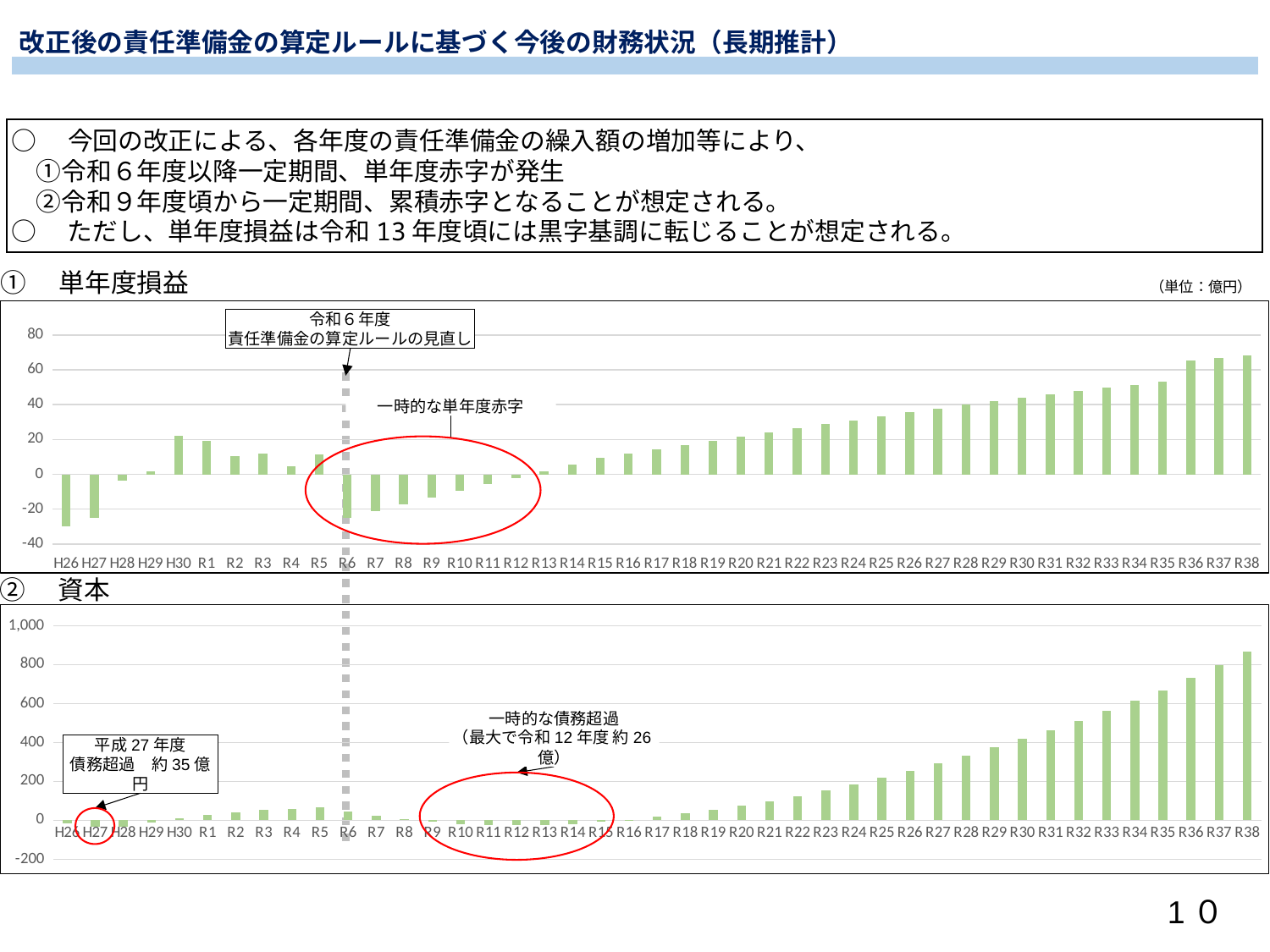

# 改正後の責任準備金の算定ルールに基づく今後の財務状況（長期推計）
○　今回の改正による、各年度の責任準備金の繰入額の増加等により、
　①令和６年度以降一定期間、単年度赤字が発生
　②令和９年度頃から一定期間、累積赤字となることが想定される。
○　ただし、単年度損益は令和13年度頃には黒字基調に転じることが想定される。
①　単年度損益
（単位：億円）

### Chart

| Category | 単年度損益 |
|---|---|
| H26 | -29.81 |
| H27 | -24.75 |
| H28 | -3.52 |
| H29 | 1.83 |
| H30 | 22.16 |
| R1 | 19.22 |
| R2 | 10.56 |
| R3 | 12.01 |
| R4 | 4.8 |
| R5 | 11.22902219 |
| R6 | -24.8176379970427 |
| R7 | -21.0673761297067 |
| R8 | -17.2592938011652 |
| R9 | -13.4472294888806 |
| R10 | -9.57381962274994 |
| R11 | -5.74991183781749 |
| R12 | -1.94334789659799 |
| R13 | 1.85718661790022 |
| R14 | 5.65622104810005 |
| R15 | 9.46011199146436 |
| R16 | 11.9077270167191 |
| R17 | 14.3359425537444 |
| R18 | 16.7600928630919 |
| R19 | 19.1700633510531 |
| R20 | 21.5628925198307 |
| R21 | 23.9497456130812 |
| R22 | 26.3270778113436 |
| R23 | 28.6868838205635 |
| R24 | 31.0238287956439 |
| R25 | 33.3322161987237 |
| R26 | 35.6029720206472 |
| R27 | 37.8247511985082 |
| R28 | 39.9903976271959 |
| R29 | 42.0915065049506 |
| R30 | 44.1223134919839 |
| R31 | 46.0786510978194 |
| R32 | 47.9529904951249 |
| R33 | 49.7402823534823 |
| R34 | 51.4354115697644 |
| R35 | 53.0367578675041 |
| R36 | 65.4307553515448 |
| R37 | 66.8343163132769 |
| R38 | 68.1151521579618 |
令和６年度
責任準備金の算定ルールの見直し
一時的な単年度赤字

②　資本

### Chart

| Category | 不足金補てん積立金 |
|---|---|
| H26 | -15.14 |
| H27 | -34.89 |
| H28 | -33.42 |
| H29 | -12.08 |
| H30 | 10.08 |
| R1 | 29.3 |
| R2 | 39.85 |
| R3 | 51.86 |
| R4 | 56.66 |
| R5 | 67.89283831 |
| R6 | 43.0752003129573 |
| R7 | 22.0078241832506 |
| R8 | 4.74853038208544 |
| R9 | -8.69869910679518 |
| R10 | -18.2725187295451 |
| R11 | -24.0224305673626 |
| R12 | -25.9657784639606 |
| R13 | -24.105918460604 |
| R14 | -18.4523707979603 |
| R15 | -8.99225880649597 |
| R16 | 2.91546821022311 |
| R17 | 17.2514107639675 |
| R18 | 34.0115036270594 |
| R19 | 53.1815669781125 |
| R20 | 74.7444594979432 |
| R21 | 98.6942051110245 |
| R22 | 125.021282922368 |
| R23 | 153.708166742932 |
| R24 | 184.731995538576 |
| R25 | 218.064211737299 |
| R26 | 253.667183757946 |
| R27 | 291.491934956455 |
| R28 | 331.482332583651 |
| R29 | 373.573839088601 |
| R30 | 417.696152580585 |
| R31 | 463.774803678404 |
| R32 | 511.727794173529 |
| R33 | 561.468076527012 |
| R34 | 612.903488096776 |
| R35 | 665.94024596428 |
| R36 | 731.371001315825 |
| R37 | 798.205317629102 |
| R38 | 866.320469787063 |
一時的な債務超過
（最大で令和12年度 約26億）
平成27年度
債務超過　約35億円

1０